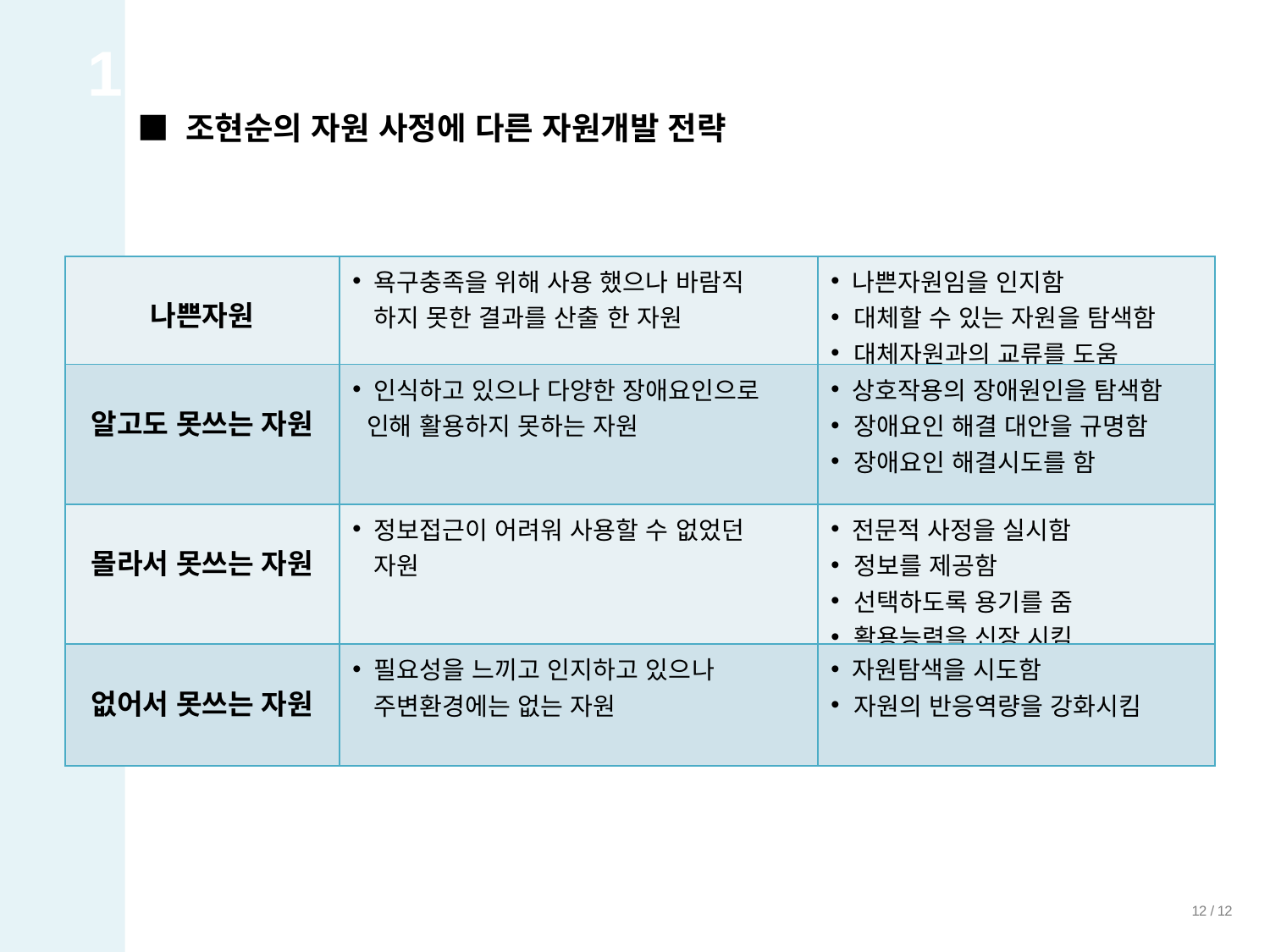

1. 자원이란 무엇인가?
■ 조현순의 자원 사정에 다른 자원개발 전략
| 나쁜자원 | 욕구충족을 위해 사용 했으나 바람직 하지 못한 결과를 산출 한 자원 | 나쁜자원임을 인지함 대체할 수 있는 자원을 탐색함 대체자원과의 교류를 도움 |
| --- | --- | --- |
| 알고도 못쓰는 자원 | 인식하고 있으나 다양한 장애요인으로 인해 활용하지 못하는 자원 | 상호작용의 장애원인을 탐색함 장애요인 해결 대안을 규명함 장애요인 해결시도를 함 |
| 몰라서 못쓰는 자원 | 정보접근이 어려워 사용할 수 없었던 자원 | 전문적 사정을 실시함 정보를 제공함 선택하도록 용기를 줌 활용능력을 신장 시킴 |
| 없어서 못쓰는 자원 | 필요성을 느끼고 인지하고 있으나 주변환경에는 없는 자원 | 자원탐색을 시도함 자원의 반응역량을 강화시킴 |
12 / 12